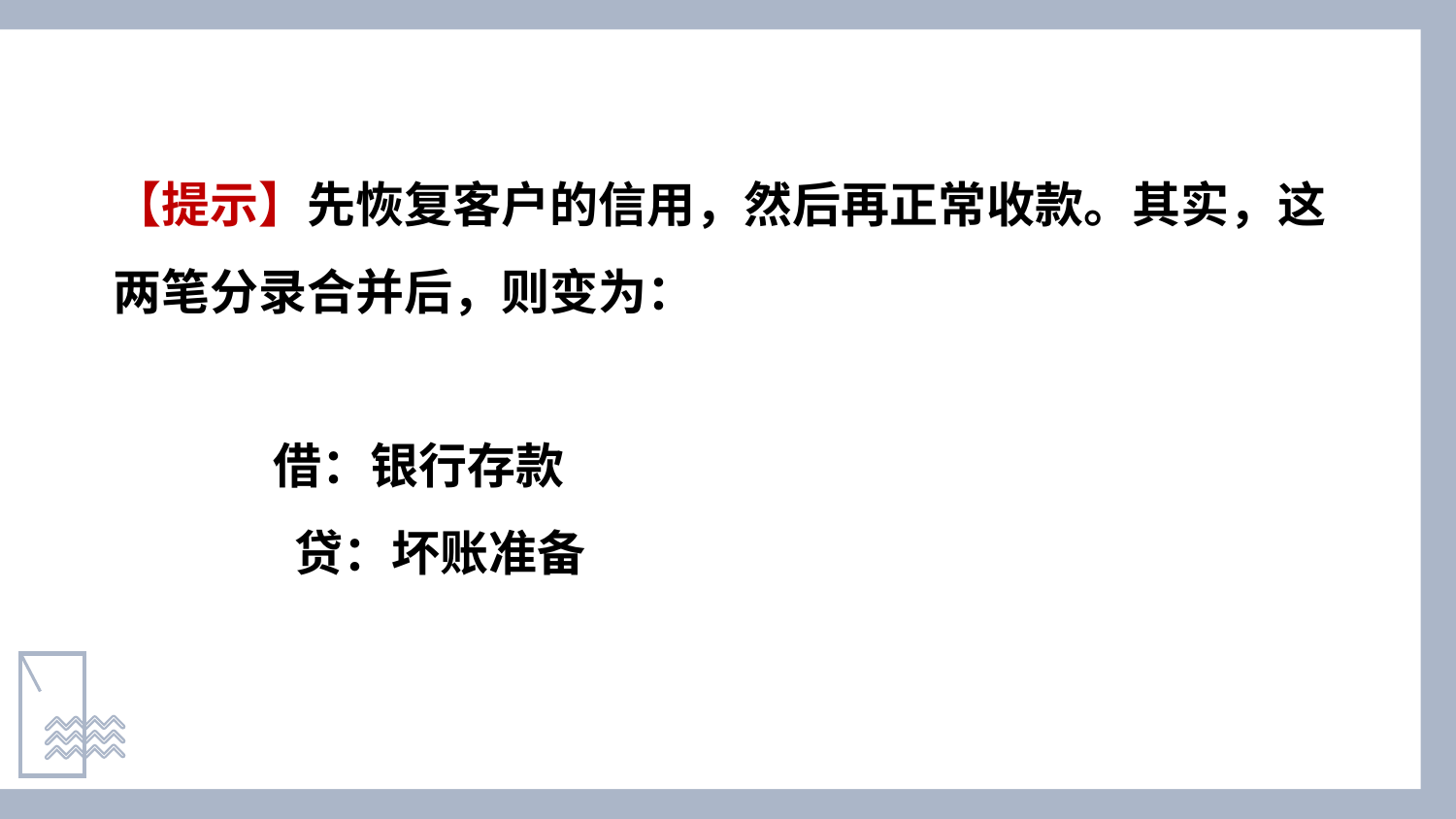

【提示】先恢复客户的信用，然后再正常收款。其实，这两笔分录合并后，则变为：
 借：银行存款
   贷：坏账准备